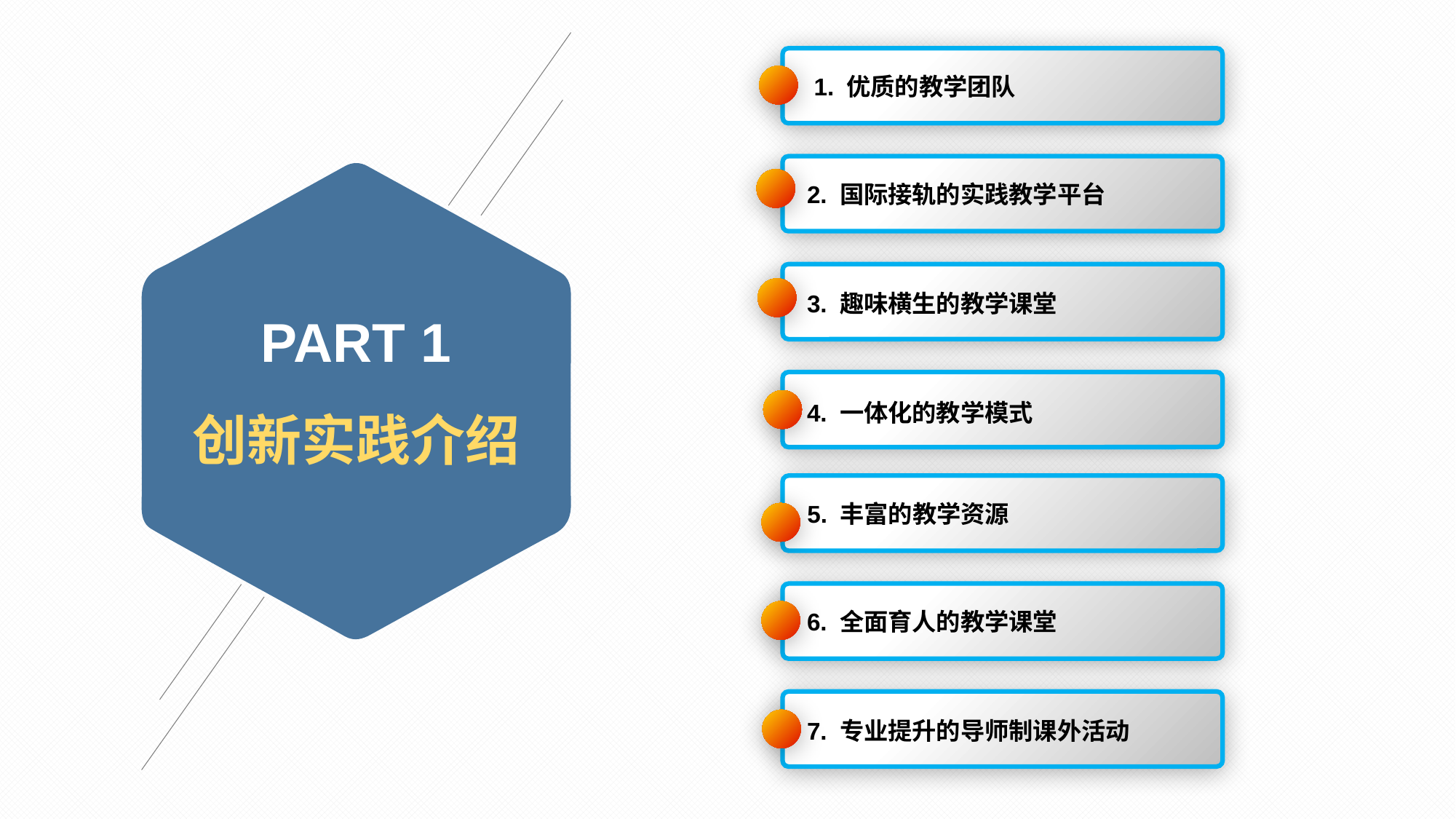

1. 优质的教学团队

2. 国际接轨的实践教学平台

3. 趣味横生的教学课堂

4. 一体化的教学模式

5. 丰富的教学资源

6. 全面育人的教学课堂

7. 专业提升的导师制课外活动